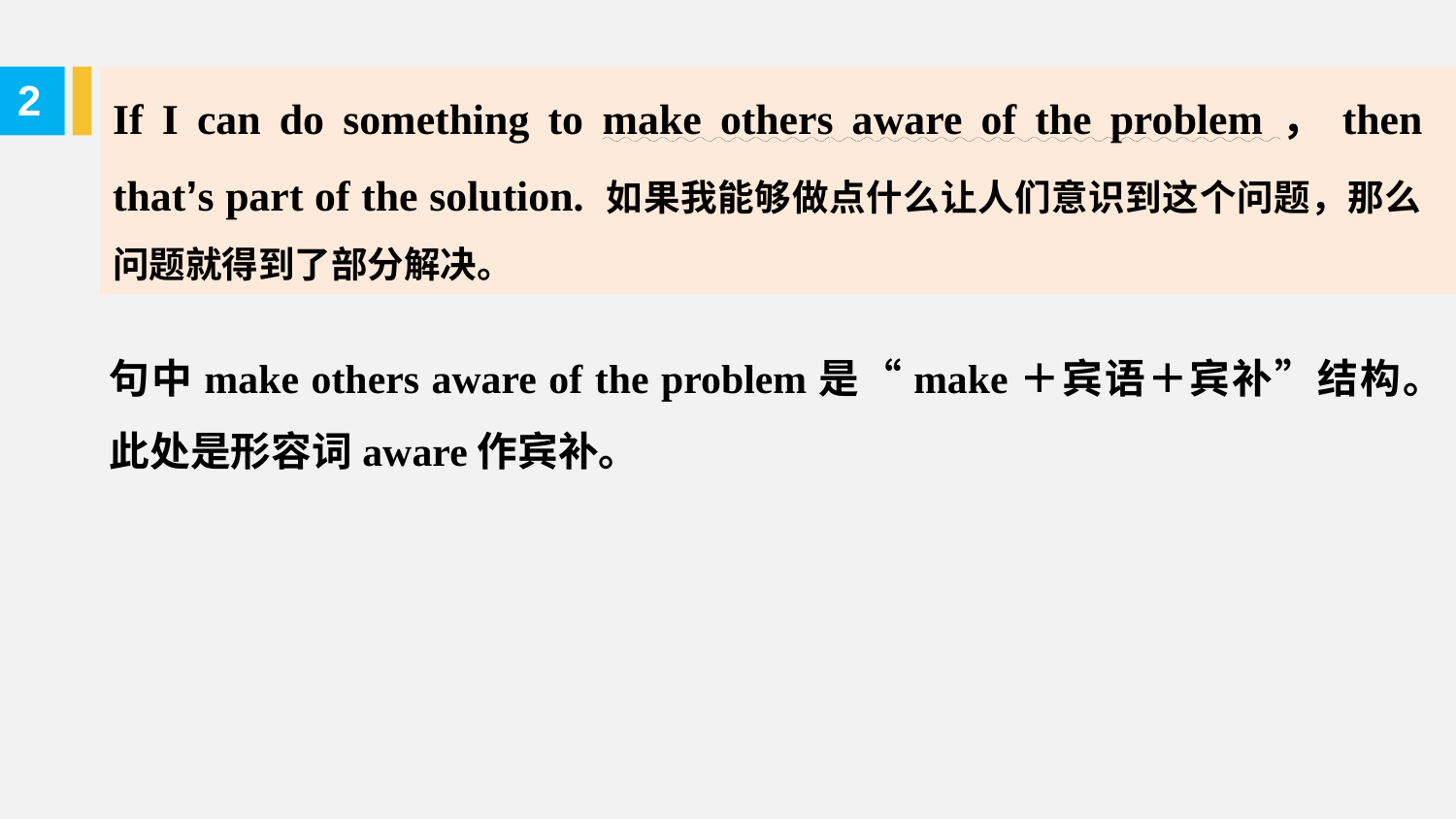

If I can do something to make others aware of the problem，then that’s part of the solution. 如果我能够做点什么让人们意识到这个问题，那么问题就得到了部分解决。

2
句中make others aware of the problem是“make＋宾语＋宾补”结构。此处是形容词aware作宾补。